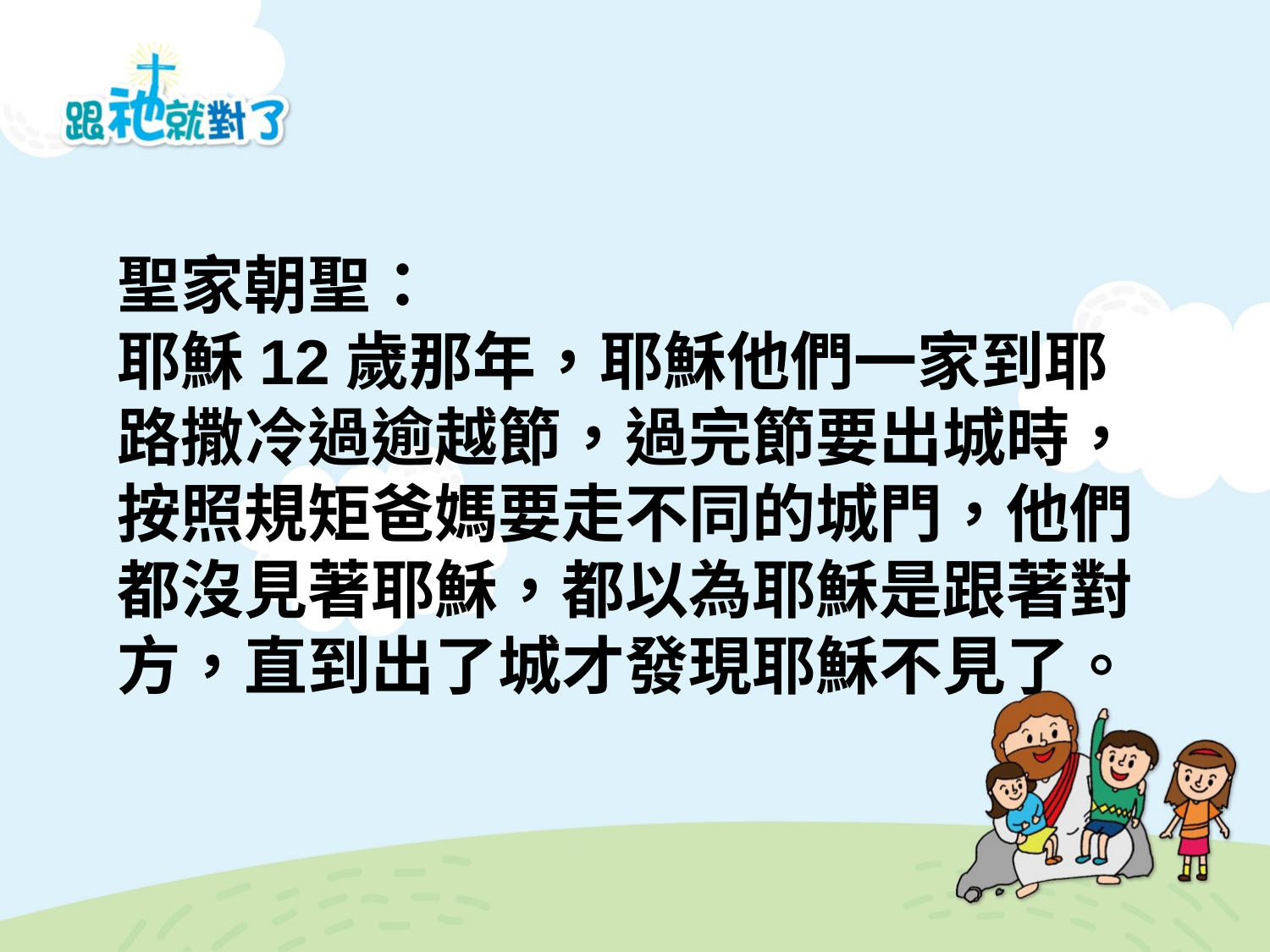

聖家朝聖：
耶穌12歲那年，耶穌他們一家到耶路撒冷過逾越節，過完節要出城時，按照規矩爸媽要走不同的城門，他們都沒見著耶穌，都以為耶穌是跟著對方，直到出了城才發現耶穌不見了。